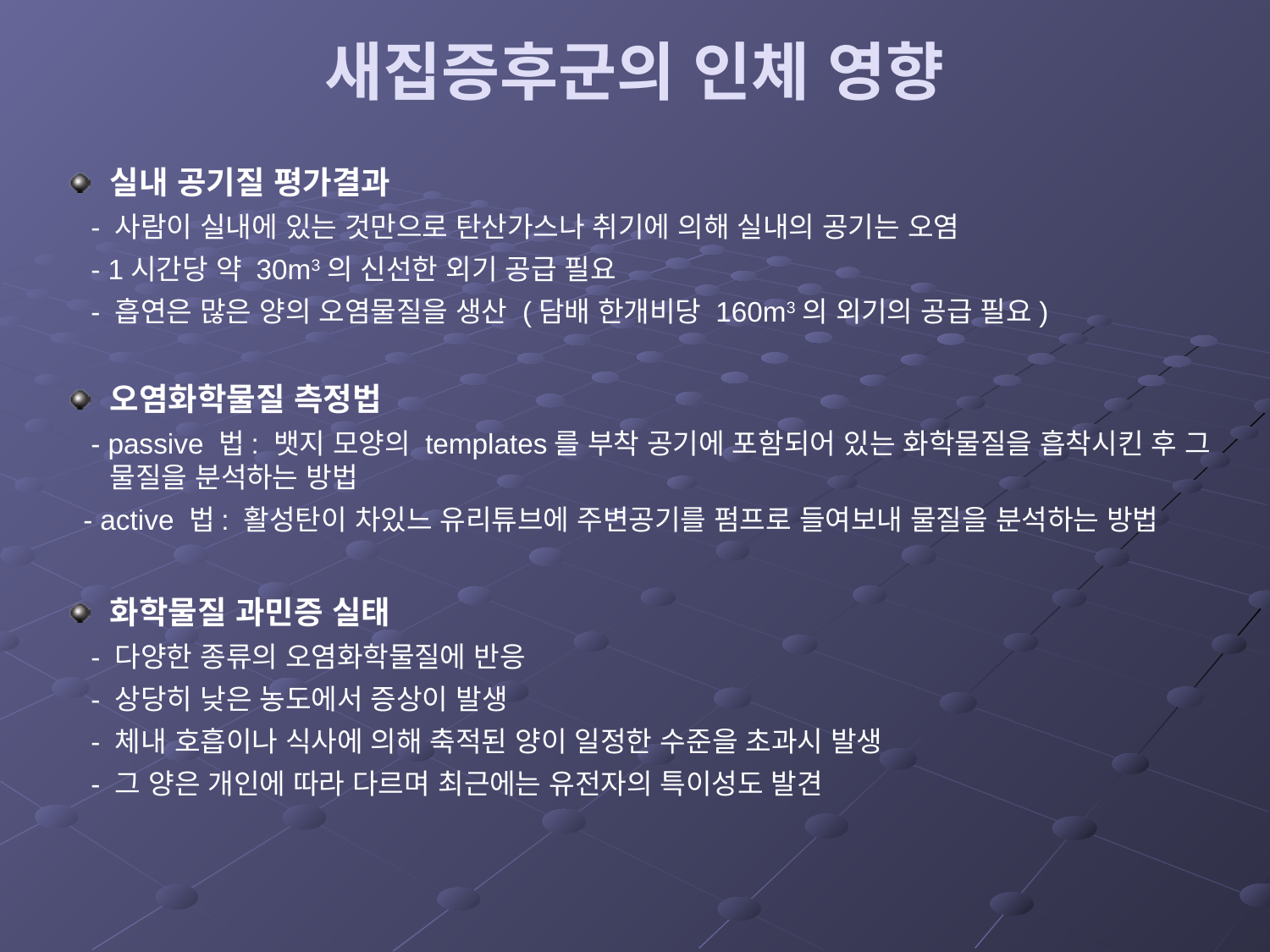

# 새집증후군의 인체 영향
실내 공기질 평가결과
   - 사람이 실내에 있는 것만으로 탄산가스나 취기에 의해 실내의 공기는 오염
   - 1시간당 약 30m3의 신선한 외기 공급 필요
   - 흡연은 많은 양의 오염물질을 생산 (담배 한개비당 160m3의 외기의 공급 필요)

오염화학물질 측정법
   - passive 법: 뱃지 모양의 templates를 부착 공기에 포함되어 있는 화학물질을 흡착시킨 후 그 물질을 분석하는 방법
  - active 법: 활성탄이 차있느 유리튜브에 주변공기를 펌프로 들여보내 물질을 분석하는 방법

화학물질 과민증 실태
   - 다양한 종류의 오염화학물질에 반응
   - 상당히 낮은 농도에서 증상이 발생
   - 체내 호흡이나 식사에 의해 축적된 양이 일정한 수준을 초과시 발생
   - 그 양은 개인에 따라 다르며 최근에는 유전자의 특이성도 발견